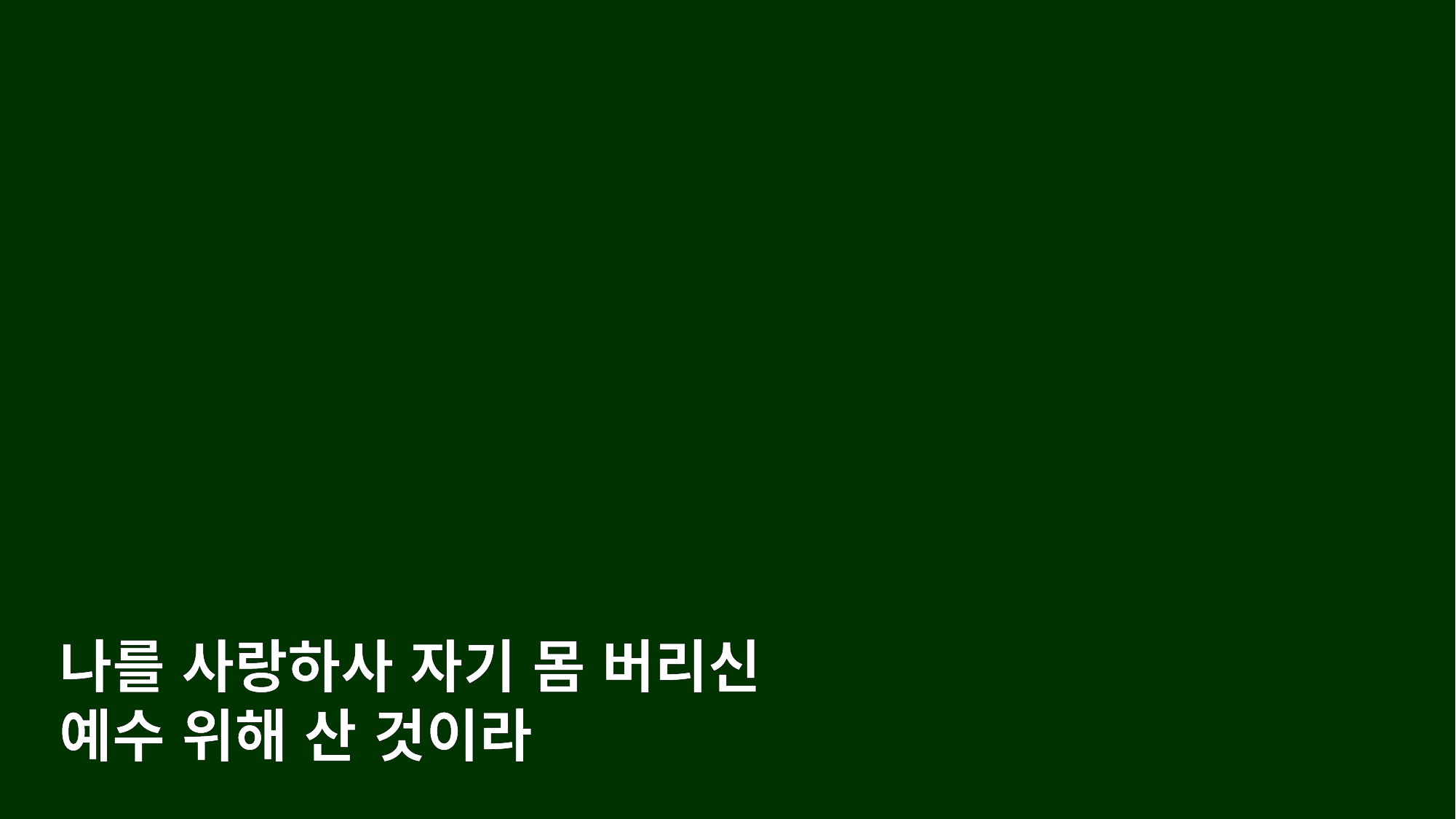

나를 사랑하사 자기 몸 버리신
예수 위해 산 것이라